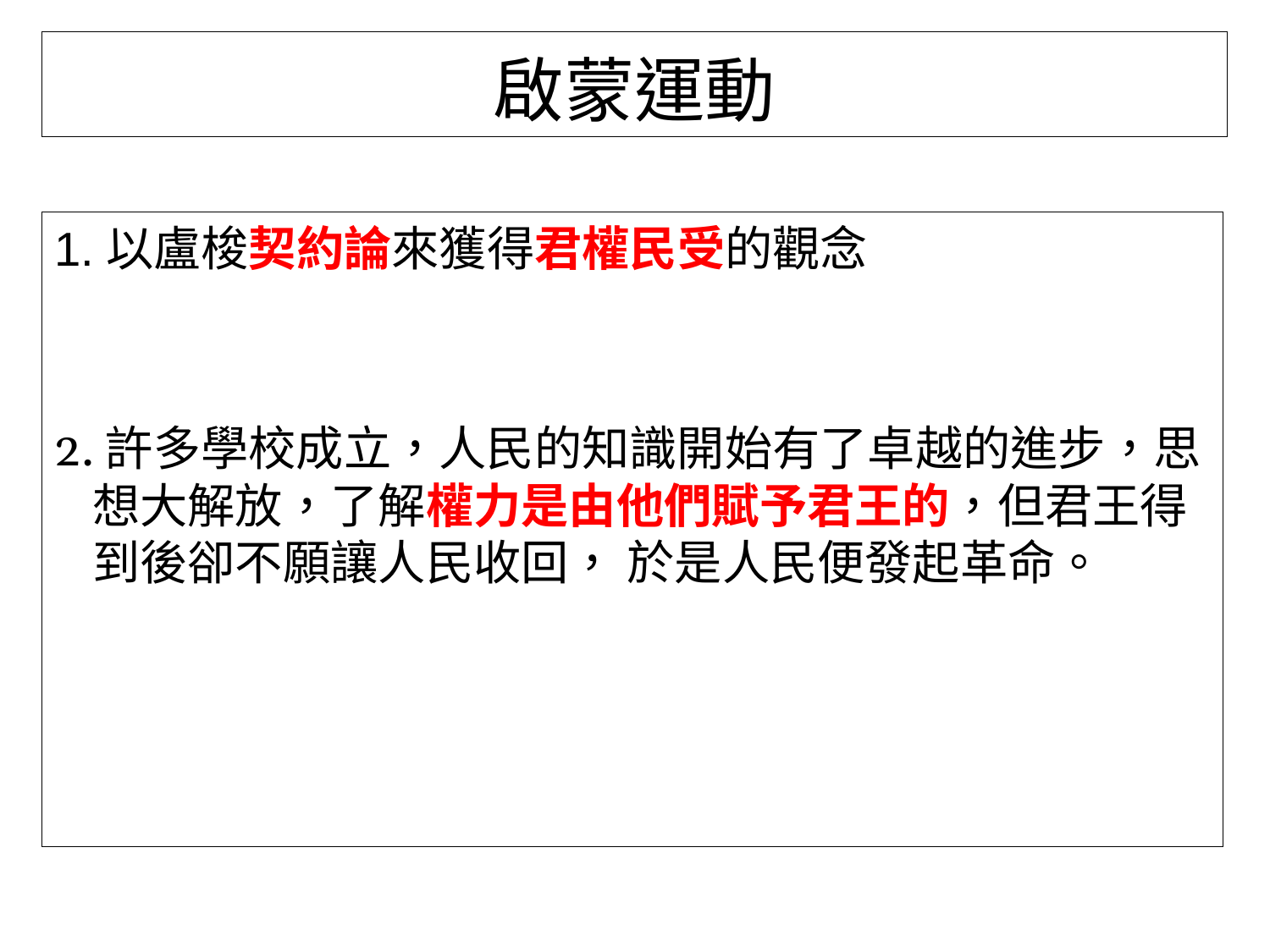

啟蒙運動
1.以盧梭契約論來獲得君權民受的觀念

2.許多學校成立，人民的知識開始有了卓越的進步，思想大解放，了解權力是由他們賦予君王的，但君王得到後卻不願讓人民收回， 於是人民便發起革命。